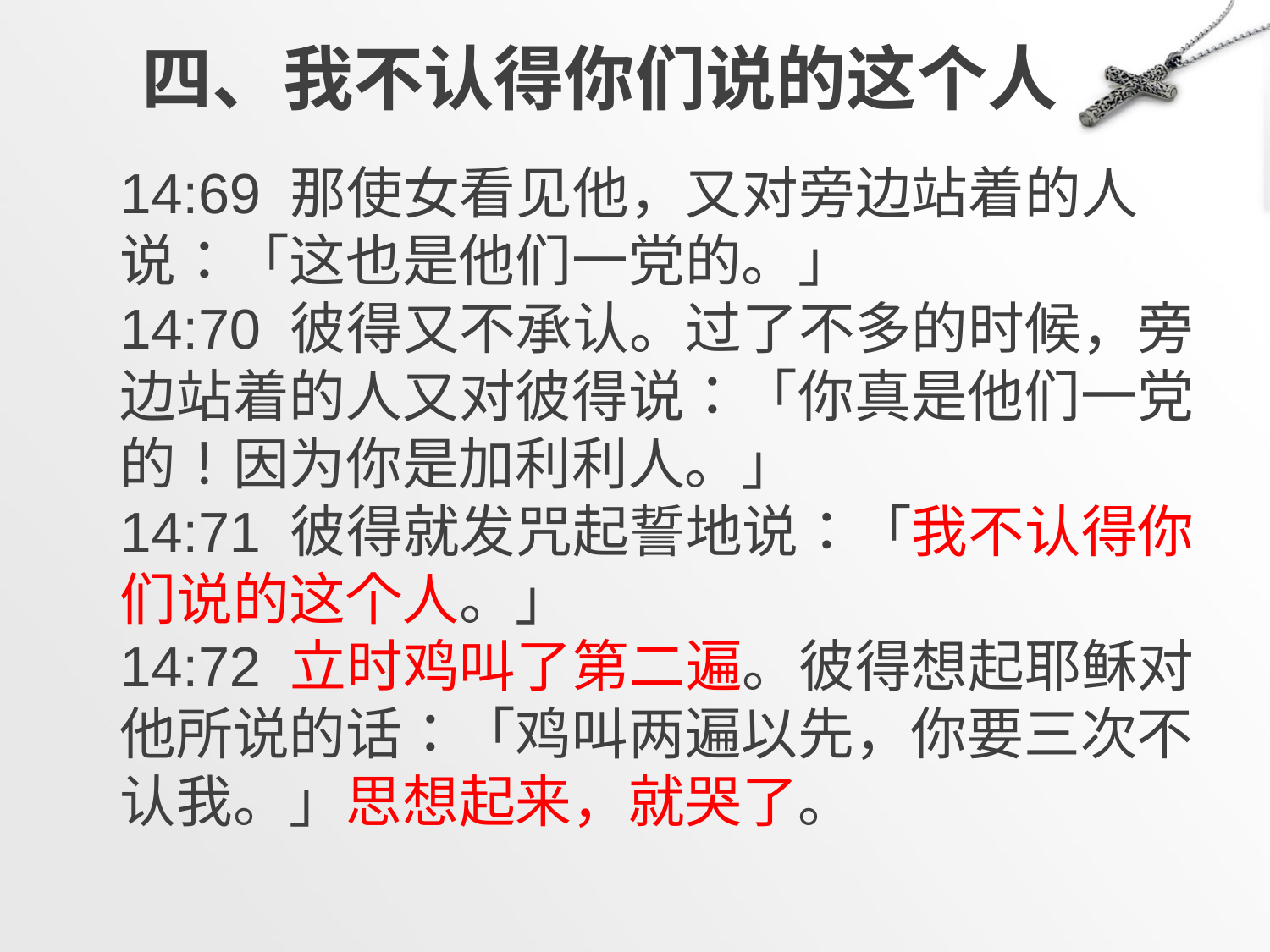

# 四、我不认得你们说的这个人
14:69 那使女看见他，又对旁边站着的人说：「这也是他们一党的。」
14:70 彼得又不承认。过了不多的时候，旁边站着的人又对彼得说：「你真是他们一党的！因为你是加利利人。」
14:71 彼得就发咒起誓地说：「我不认得你们说的这个人。」
14:72 立时鸡叫了第二遍。彼得想起耶稣对他所说的话：「鸡叫两遍以先，你要三次不认我。」思想起来，就哭了。